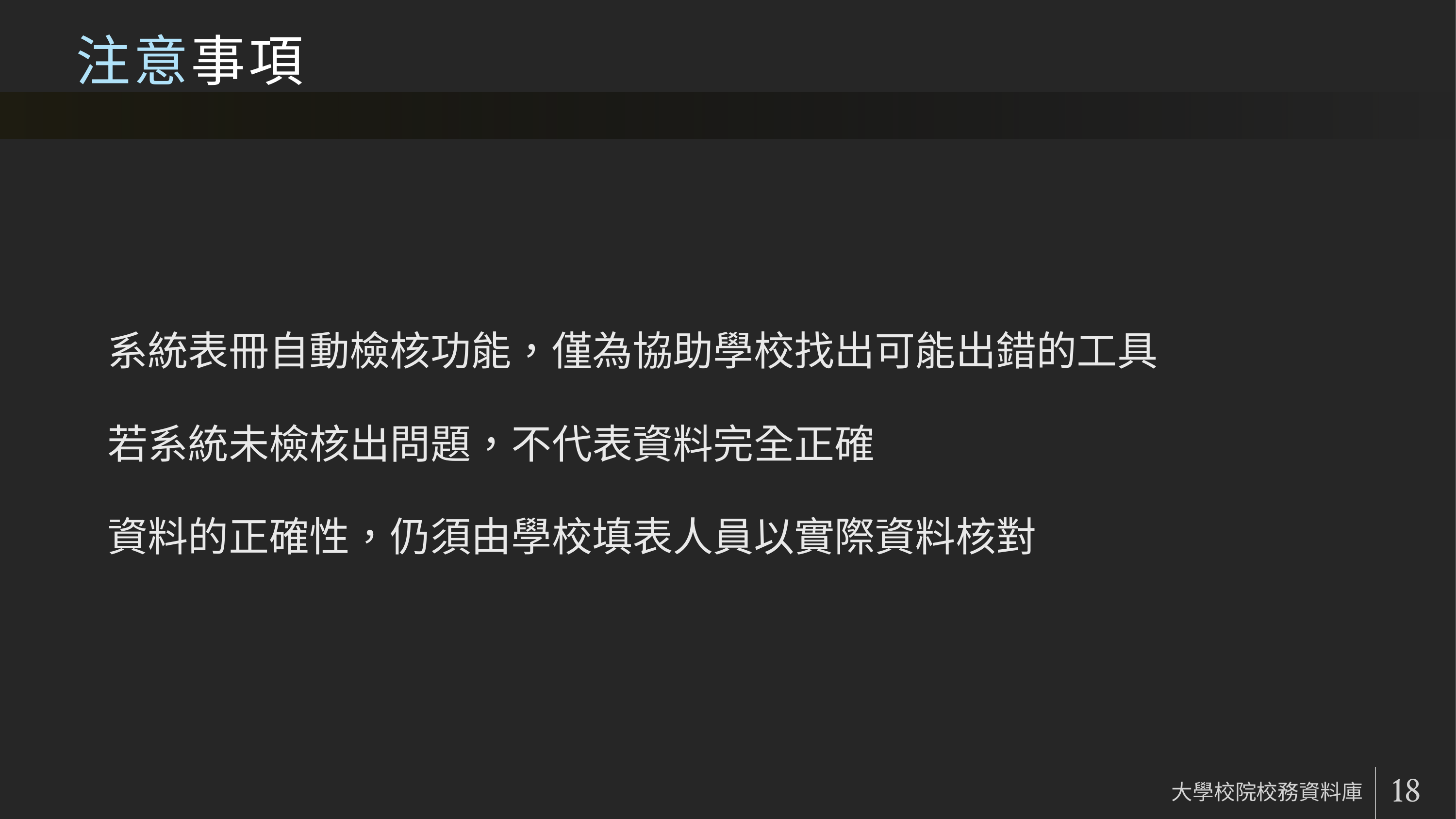

# 注意事項

系統表冊自動檢核功能，僅為協助學校找出可能出錯的工具

若系統未檢核出問題，不代表資料完全正確

資料的正確性，仍須由學校填表人員以實際資料核對
大學校院校務資料庫
18